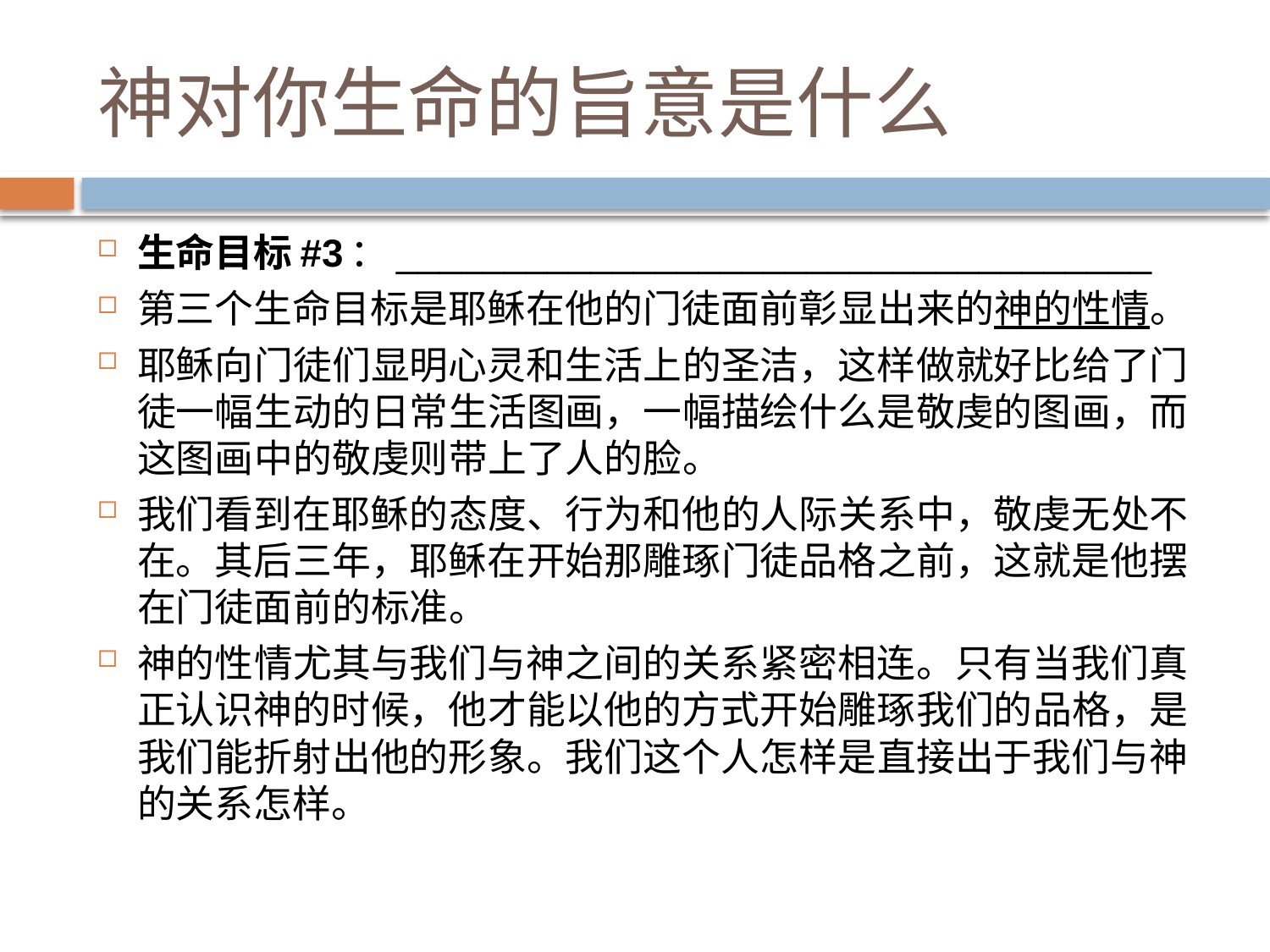

# 神对你生命的旨意是什么
生命目标#3：___________________________________
第三个生命目标是耶稣在他的门徒面前彰显出来的神的性情。
耶稣向门徒们显明心灵和生活上的圣洁，这样做就好比给了门徒一幅生动的日常生活图画，一幅描绘什么是敬虔的图画，而这图画中的敬虔则带上了人的脸。
我们看到在耶稣的态度、行为和他的人际关系中，敬虔无处不在。其后三年，耶稣在开始那雕琢门徒品格之前，这就是他摆在门徒面前的标准。
神的性情尤其与我们与神之间的关系紧密相连。只有当我们真正认识神的时候，他才能以他的方式开始雕琢我们的品格，是我们能折射出他的形象。我们这个人怎样是直接出于我们与神的关系怎样。